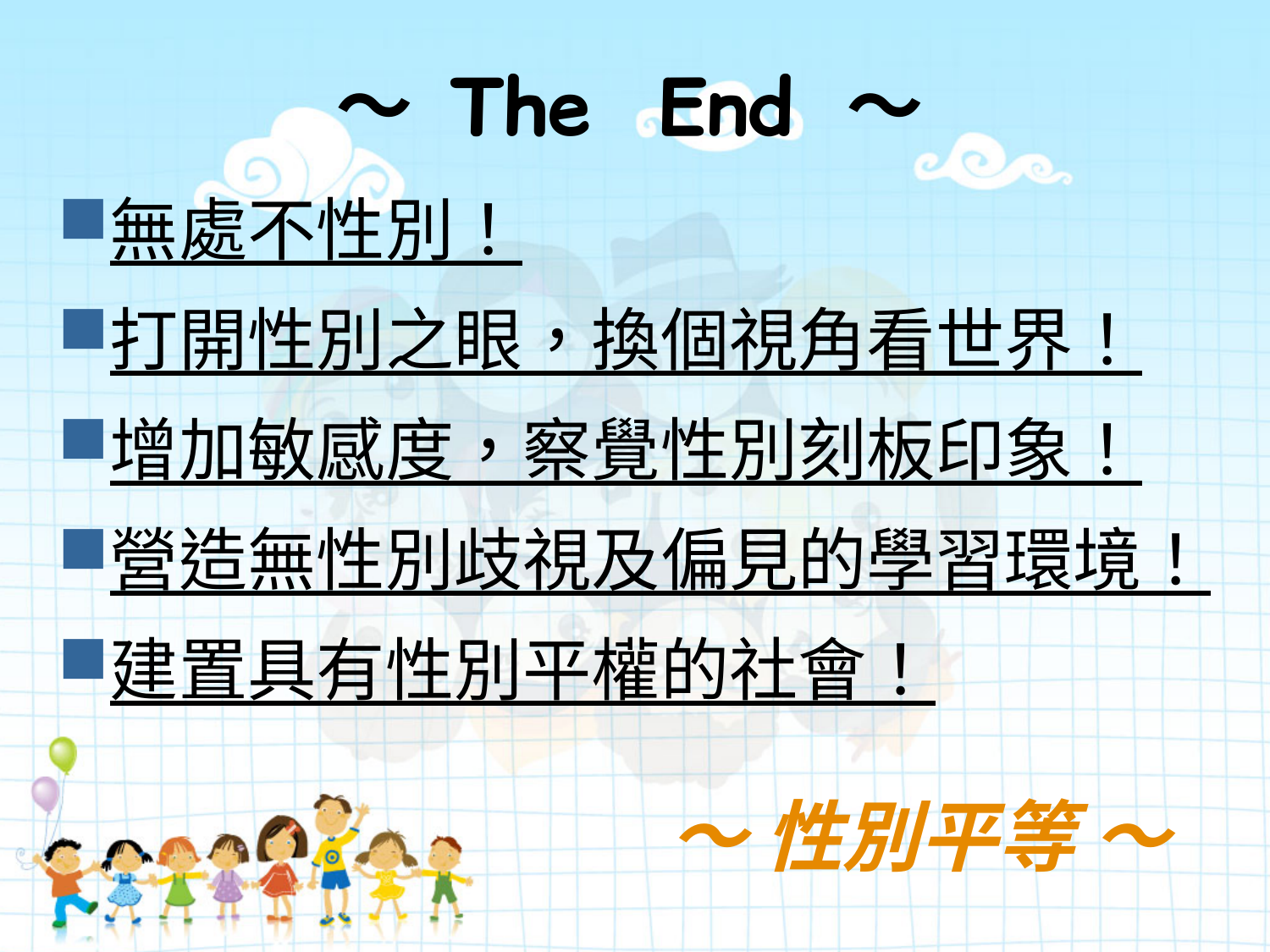

# ～ The  End ～
無處不性別！
打開性別之眼，換個視角看世界！
增加敏感度，察覺性別刻板印象！
營造無性別歧視及偏見的學習環境！
建置具有性別平權的社會！
～ 性別平等 ～